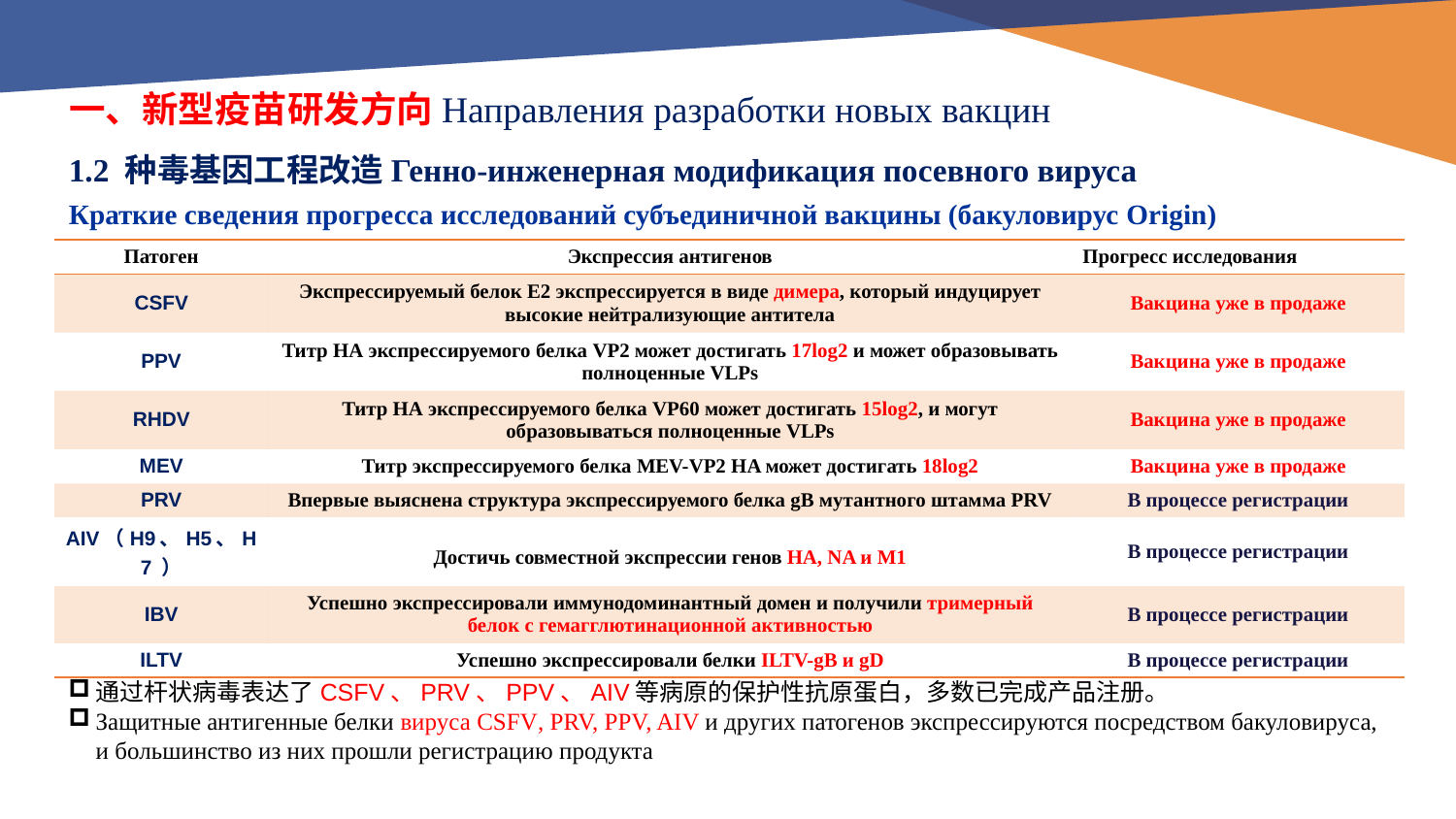

一、新型疫苗研发方向Направления разработки новых вакцин
1.2 种毒基因工程改造Генно-инженерная модификация посевного вируса
Краткие сведения прогресса исследований субъединичной вакцины (бакуловирус Origin)
| Патоген | Экспрессия антигенов | Прогресс исследования |
| --- | --- | --- |
| CSFV | Экспрессируемый белок Е2 экспрессируется в виде димера, который индуцирует высокие нейтрализующие антитела | Вакцина уже в продаже |
| PPV | Титр НА экспрессируемого белка VP2 может достигать 17log2 и может образовывать полноценные VLPs | Вакцина уже в продаже |
| RHDV | Титр НА экспрессируемого белка VP60 может достигать 15log2, и могут образовываться полноценные VLPs | Вакцина уже в продаже |
| MEV | Титр экспрессируемого белка MEV-VP2 HA может достигать 18log2 | Вакцина уже в продаже |
| PRV | Впервые выяснена структура экспрессируемого белка gB мутантного штамма PRV | В процессе регистрации |
| AIV（H9、H5、H7 ） | Достичь совместной экспрессии генов HA, NA и M1 | В процессе регистрации |
| IBV | Успешно экспрессировали иммунодоминантный домен и получили тримерный белок с гемагглютинационной активностью | В процессе регистрации |
| ILTV | Успешно экспрессировали белки ILTV-gB и gD | В процессе регистрации |
通过杆状病毒表达了CSFV、PRV、PPV、AIV等病原的保护性抗原蛋白，多数已完成产品注册。
Защитные антигенные белки вируса CSFV, PRV, PPV, AIV и других патогенов экспрессируются посредством бакуловируса, и большинство из них прошли регистрацию продукта